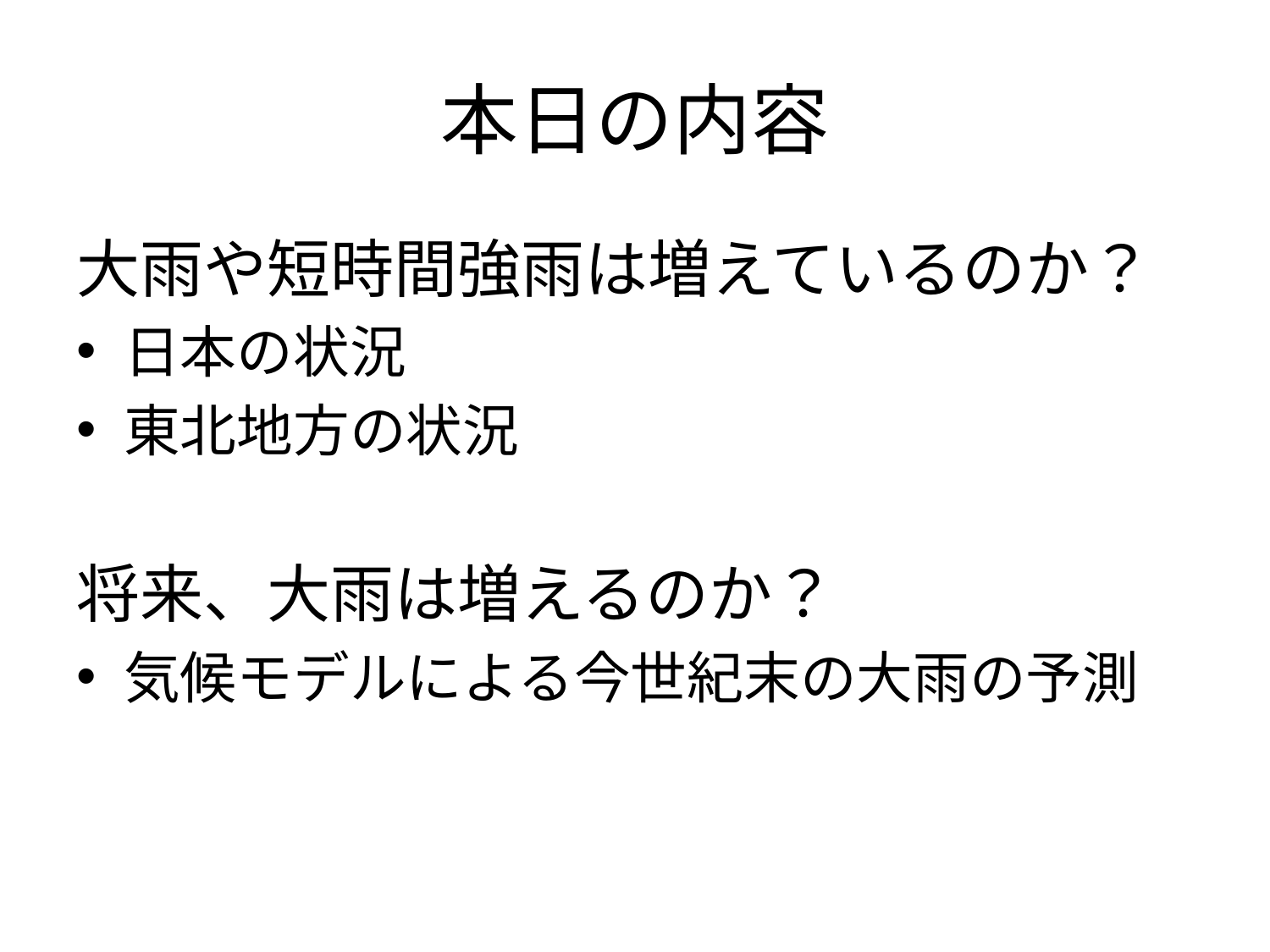

# 本日の内容
大雨や短時間強雨は増えているのか？
日本の状況
東北地方の状況

将来、大雨は増えるのか？
気候モデルによる今世紀末の大雨の予測